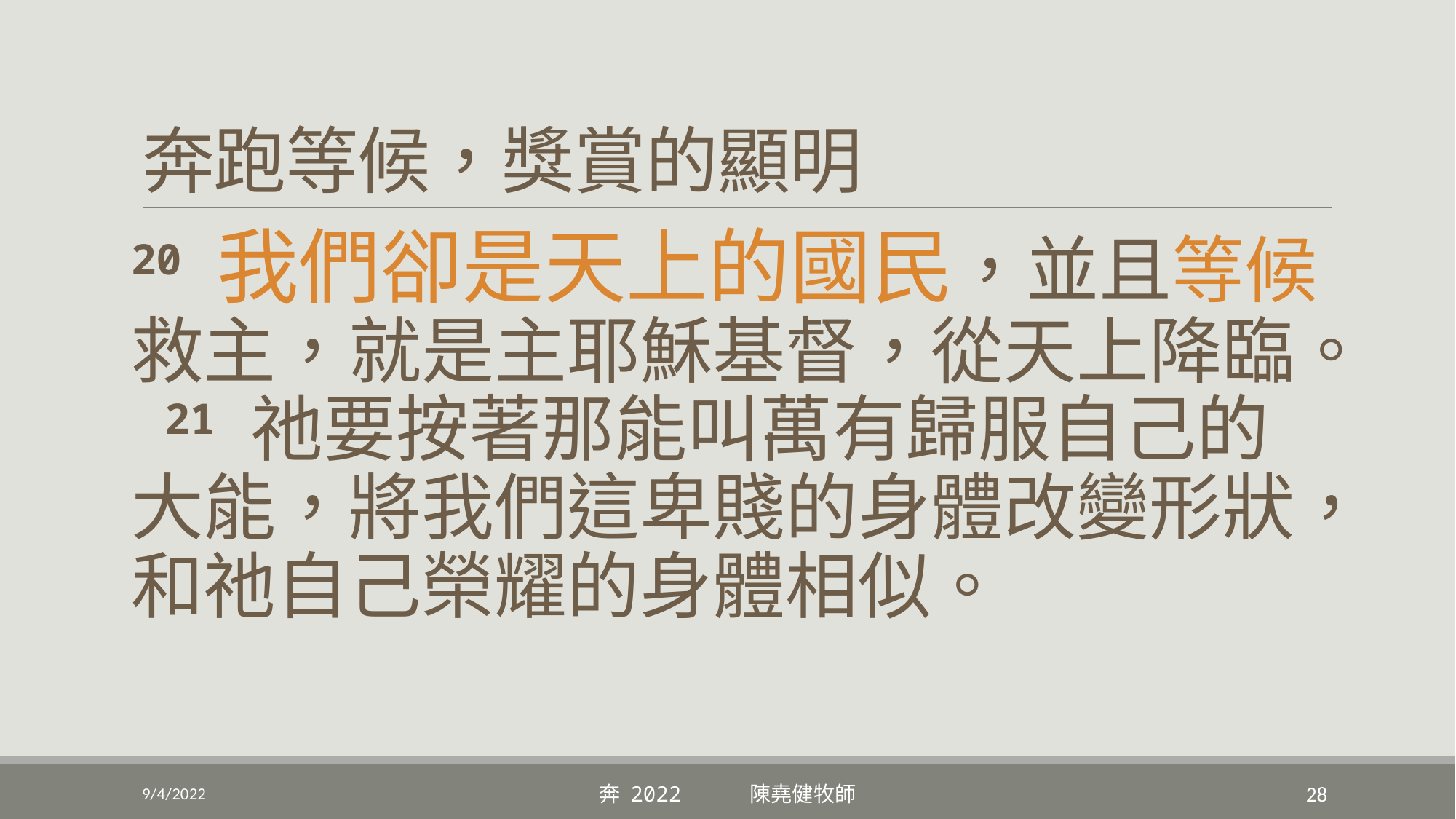

# 奔跑等候，獎賞的顯明
20 我們卻是天上的國民，並且等候救主，就是主耶穌基督，從天上降臨。 21 祂要按著那能叫萬有歸服自己的大能，將我們這卑賤的身體改變形狀，和祂自己榮耀的身體相似。
9/4/2022
奔 2022     陳堯健牧師
28